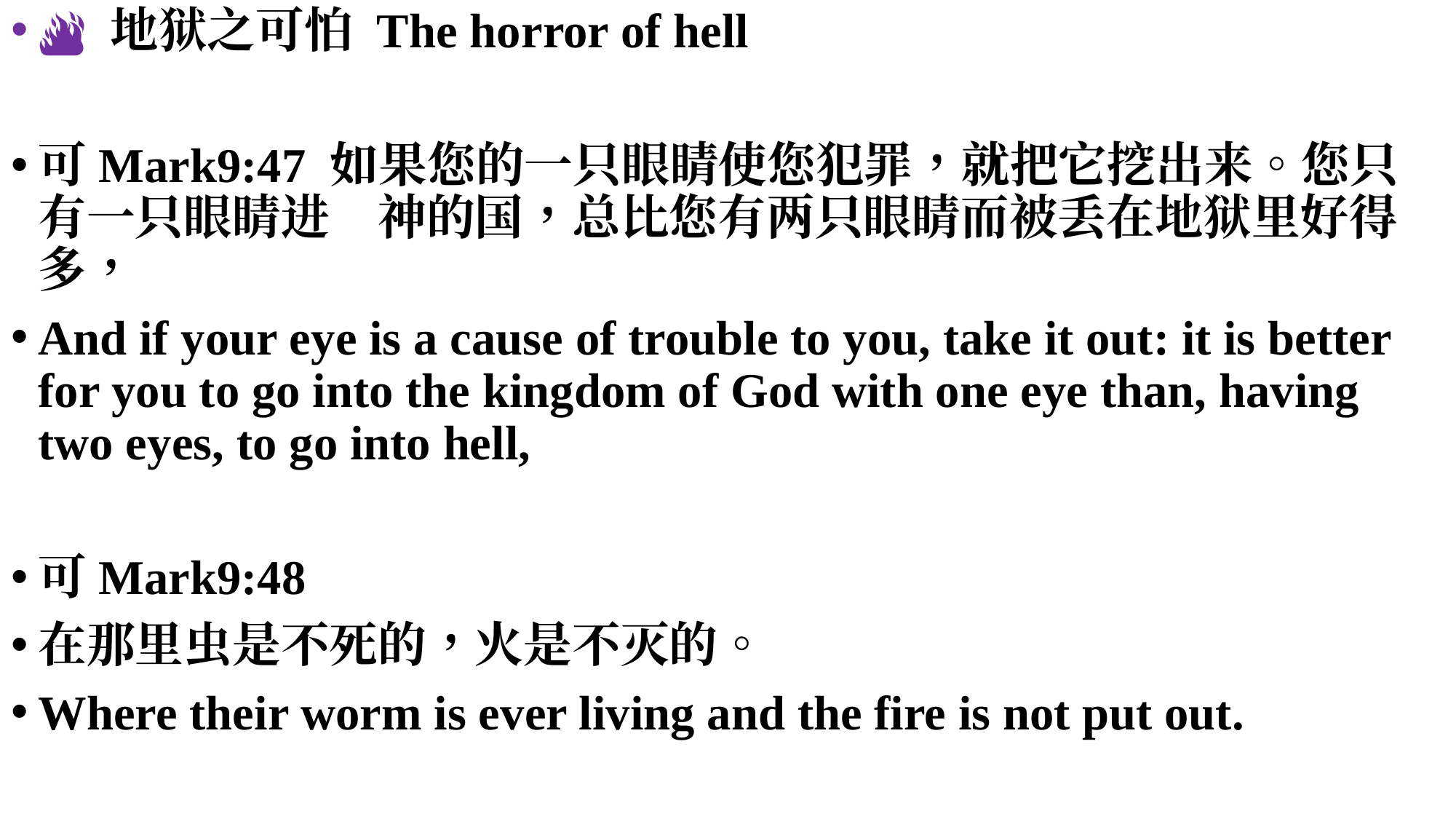

🔥 地狱之可怕 The horror of hell

可Mark9:47 如果您的一只眼睛使您犯罪，就把它挖出来。您只有一只眼睛进　神的国，总比您有两只眼睛而被丢在地狱里好得多，
And if your eye is a cause of trouble to you, take it out: it is better for you to go into the kingdom of God with one eye than, having two eyes, to go into hell,

可Mark9:48
在那里虫是不死的，火是不灭的。
Where their worm is ever living and the fire is not put out.